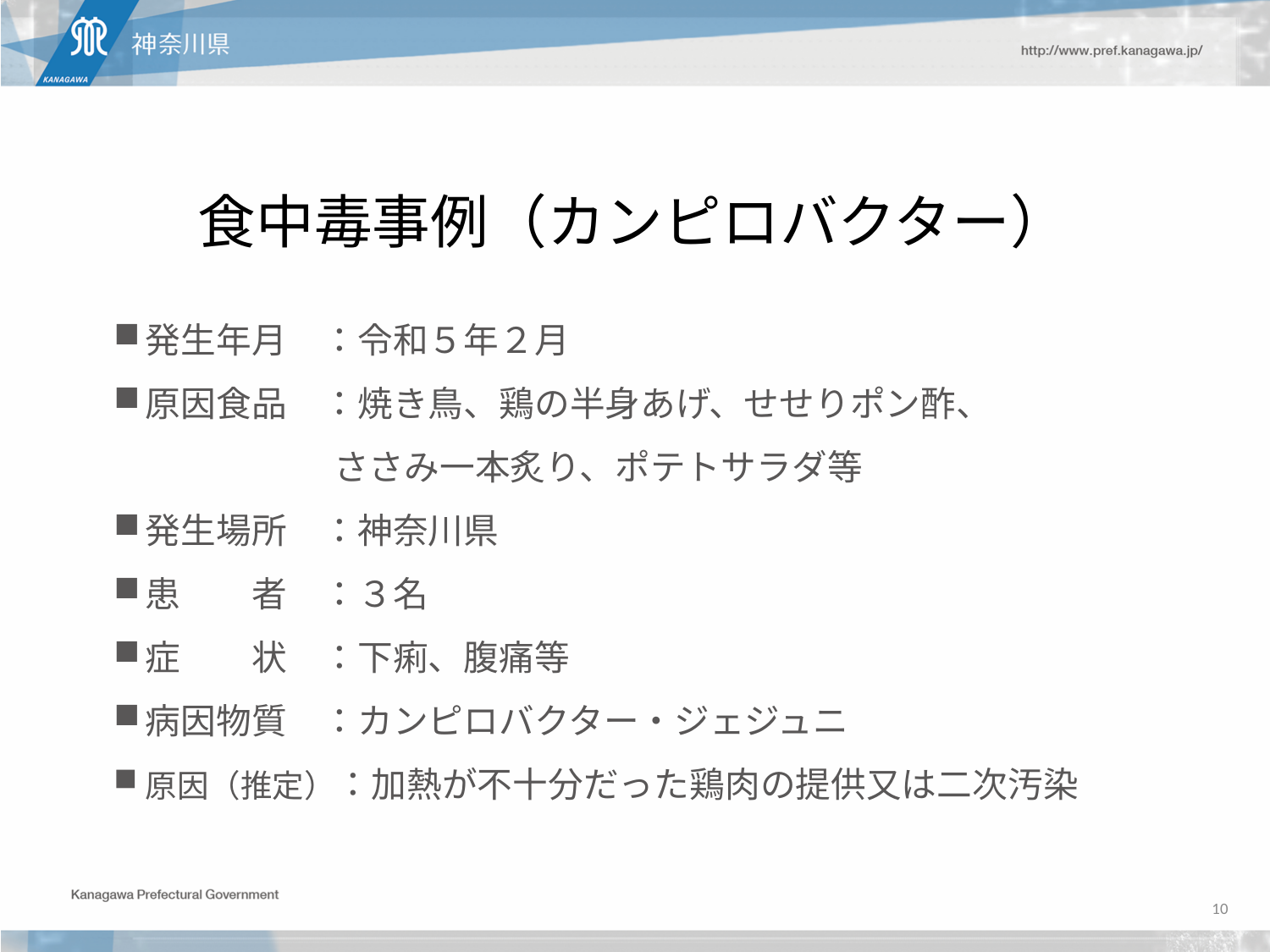

食中毒事例（カンピロバクター）
発生年月　：令和５年２月
原因食品　：焼き鳥、鶏の半身あげ、せせりポン酢、
　　　　　　 ささみ一本炙り、ポテトサラダ等
発生場所　：神奈川県
患　　者　：３名
症　　状　：下痢、腹痛等
病因物質　：カンピロバクター・ジェジュニ
原因（推定）：加熱が不十分だった鶏肉の提供又は二次汚染
10